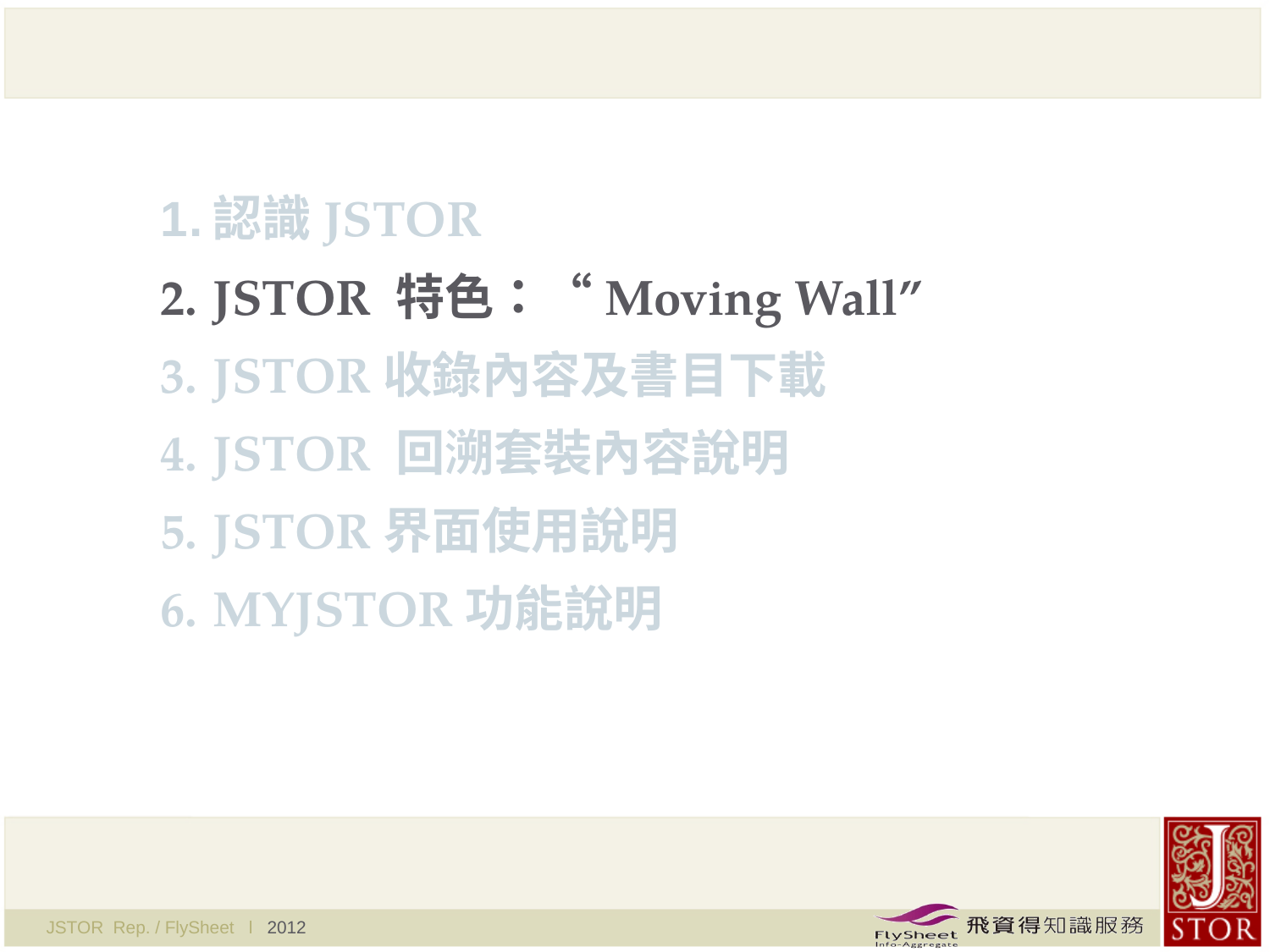

認識JSTOR
JSTOR 特色：“Moving Wall”
JSTOR收錄內容及書目下載
JSTOR 回溯套裝內容說明
JSTOR界面使用說明
MYJSTOR功能說明